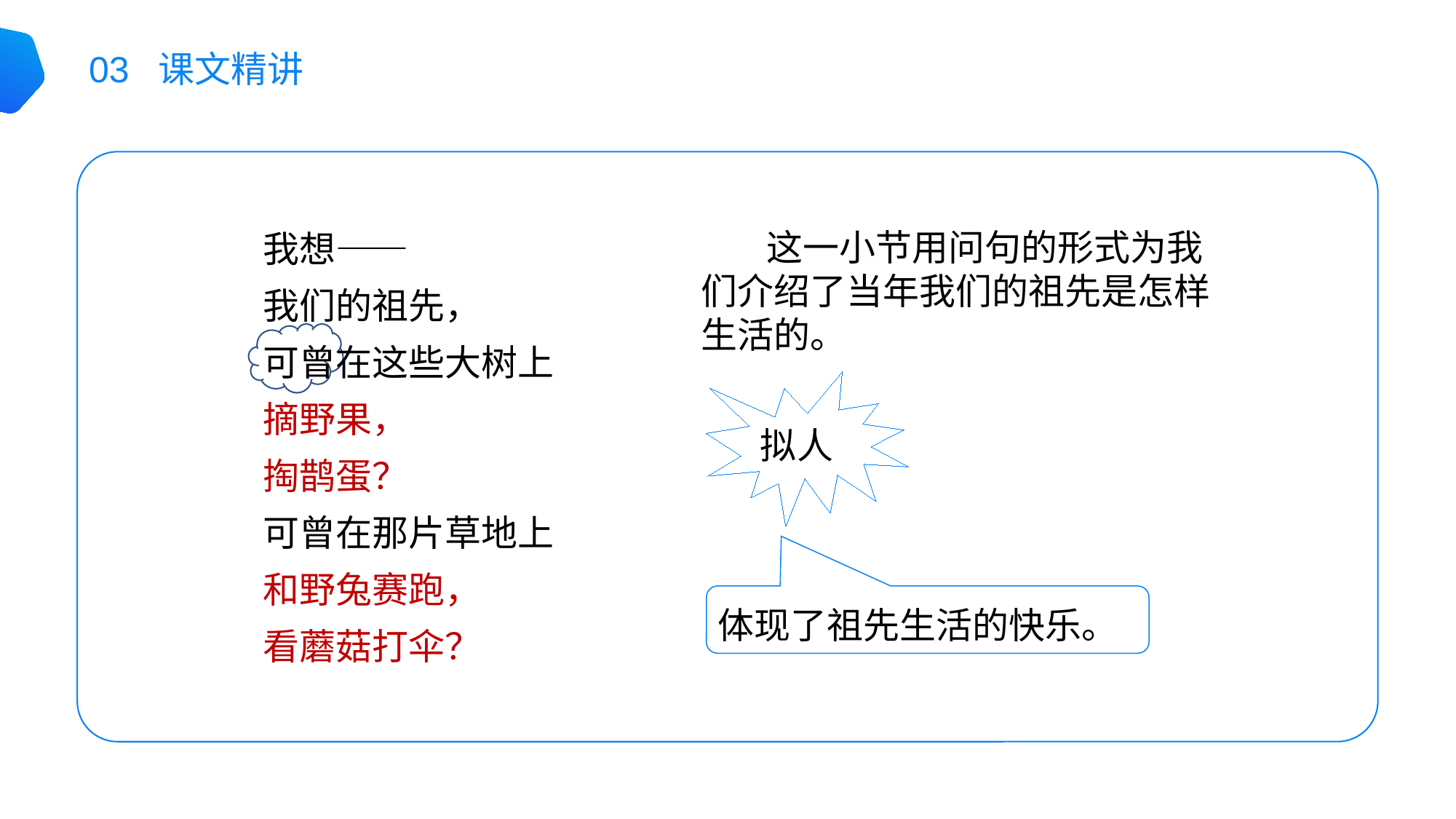

03  课文精讲
我想——
我们的祖先，
可曾在这些大树上
摘野果，
掏鹊蛋？
可曾在那片草地上
和野兔赛跑，
看蘑菇打伞？
       这一小节用问句的形式为我们介绍了当年我们的祖先是怎样生活的。

拟人
体现了祖先生活的快乐。